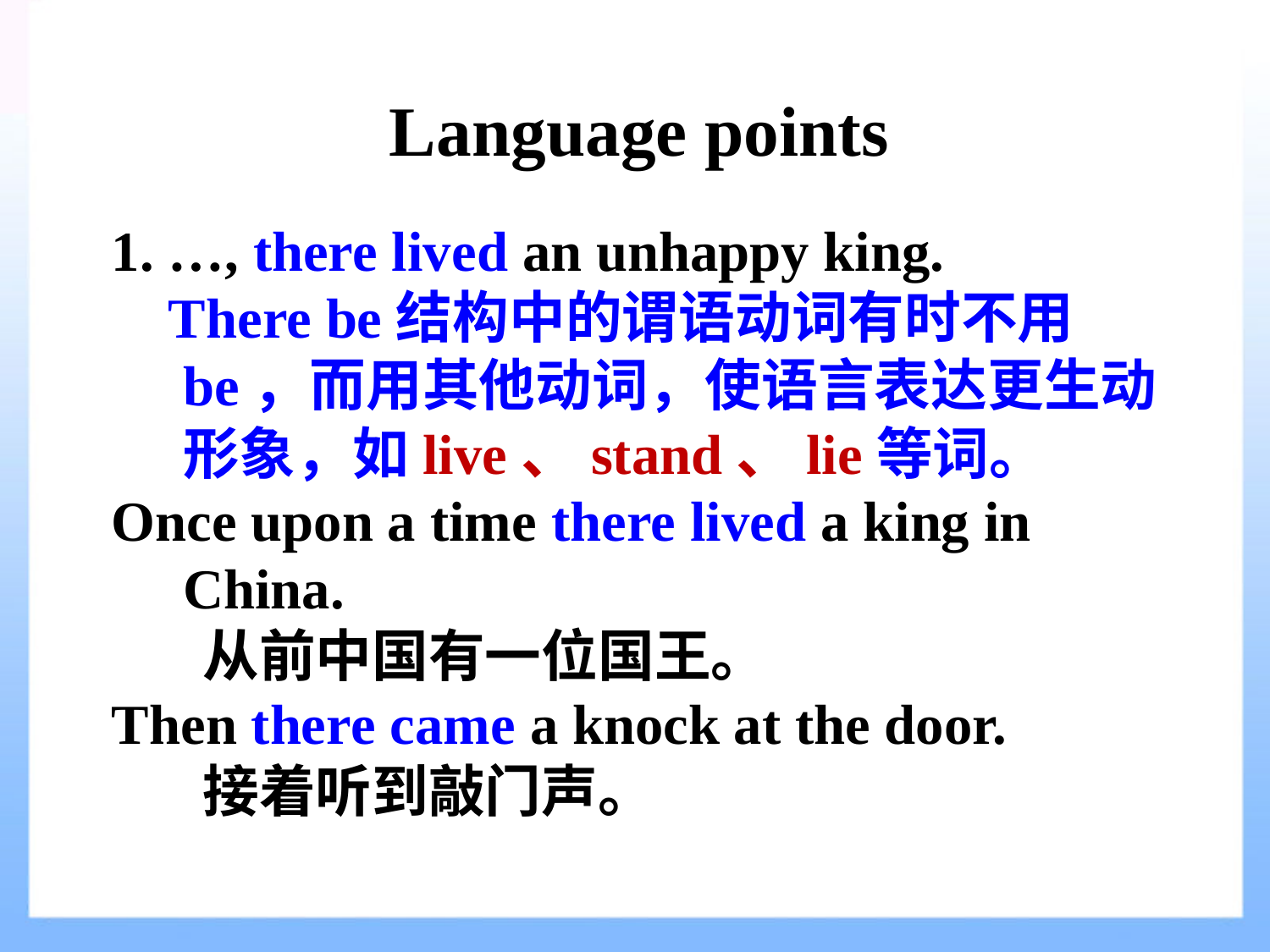

Language points
1. …, there lived an unhappy king.
    There be结构中的谓语动词有时不用be，而用其他动词，使语言表达更生动形象，如live、stand、lie等词。
Once upon a time there lived a king in China.
      从前中国有一位国王。
Then there came a knock at the door.
      接着听到敲门声。